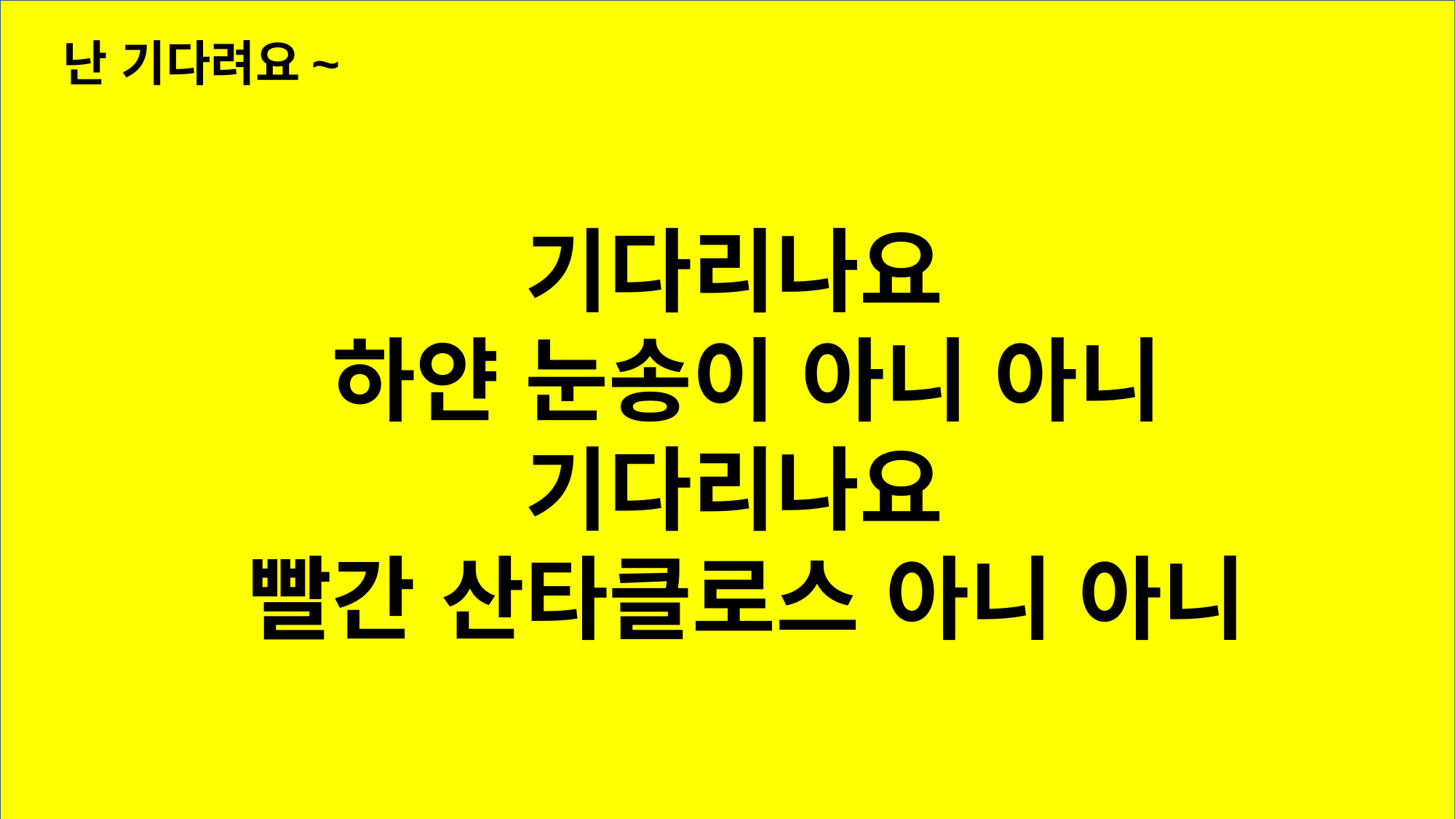

난 기다려요~

기다리나요
하얀 눈송이 아니 아니
기다리나요
빨간 산타클로스 아니 아니